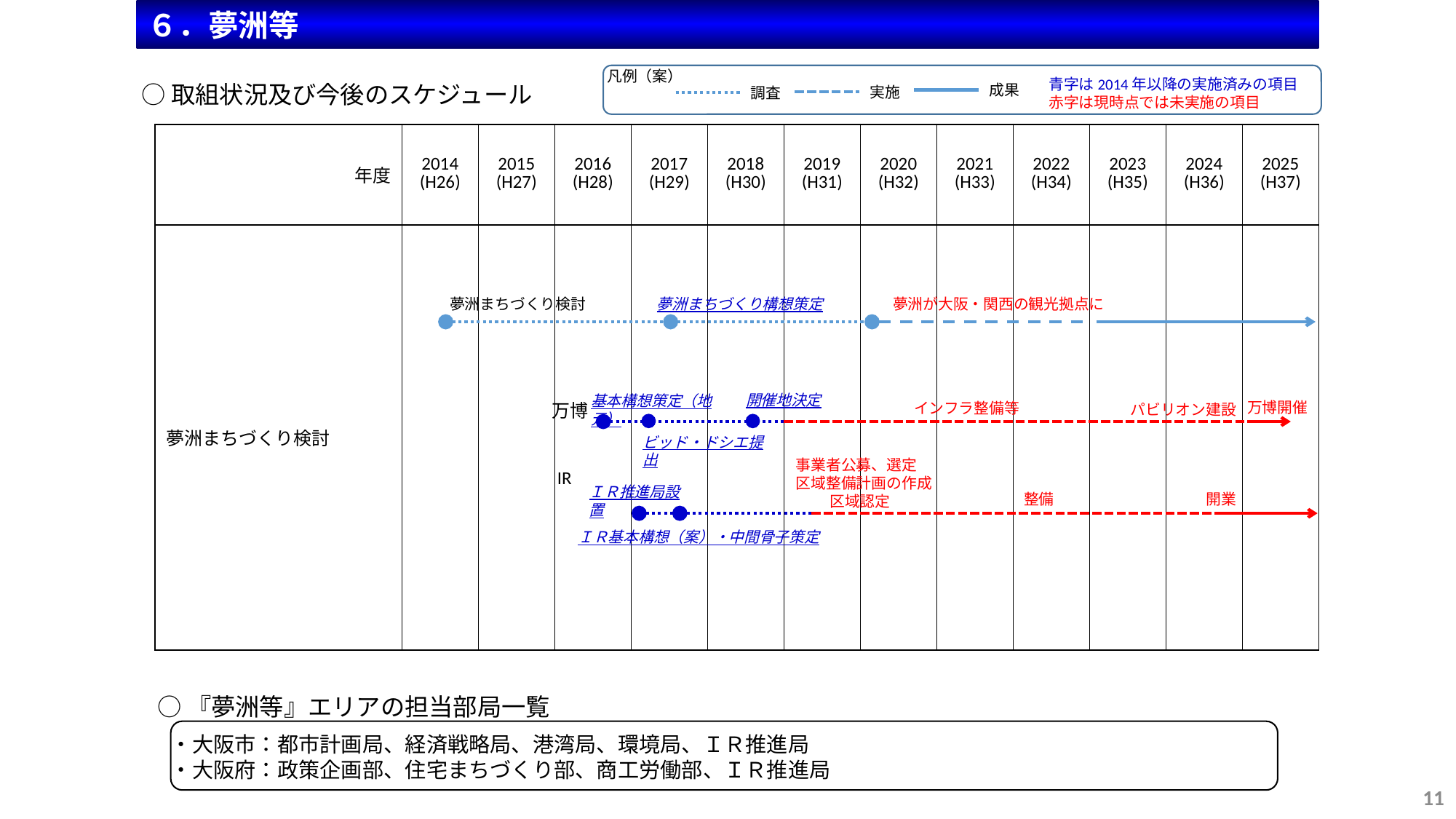

６．夢洲等
凡例（案）

青字は2014年以降の実施済みの項目
赤字は現時点では未実施の項目
○取組状況及び今後のスケジュール
成果
実施
調査
| 年度 | 2014 (H26) | 2015 (H27) | 2016 (H28) | 2017 (H29) | 2018 (H30) | 2019 (H31) | 2020 (H32) | 2021 (H33) | 2022 (H34) | 2023 (H35) | 2024 (H36) | 2025 (H37) |
| --- | --- | --- | --- | --- | --- | --- | --- | --- | --- | --- | --- | --- |
| 夢洲まちづくり検討 |  |  |  |  |  |  |  |  |  |  |  |  |
|  |  |  |  |  |  |  |  |  |  |  |  |  |
|  |  |  |  |  |  |  |  |  |  |  |  |  |
夢洲が大阪・関西の観光拠点に
夢洲まちづくり検討
夢洲まちづくり構想策定
開催地決定
基本構想策定（地元）
万博開催
インフラ整備等
パビリオン建設
万博

ビッド・ドシエ提出
事業者公募、選定
区域整備計画の作成
　　 区域認定
ＩＲ推進局設置
開業
整備
ＩＲ基本構想（案）・中間骨子策定
IR
○『夢洲等』エリアの担当部局一覧

・大阪市：都市計画局、経済戦略局、港湾局、環境局、ＩＲ推進局
・大阪府：政策企画部、住宅まちづくり部、商工労働部、ＩＲ推進局

11